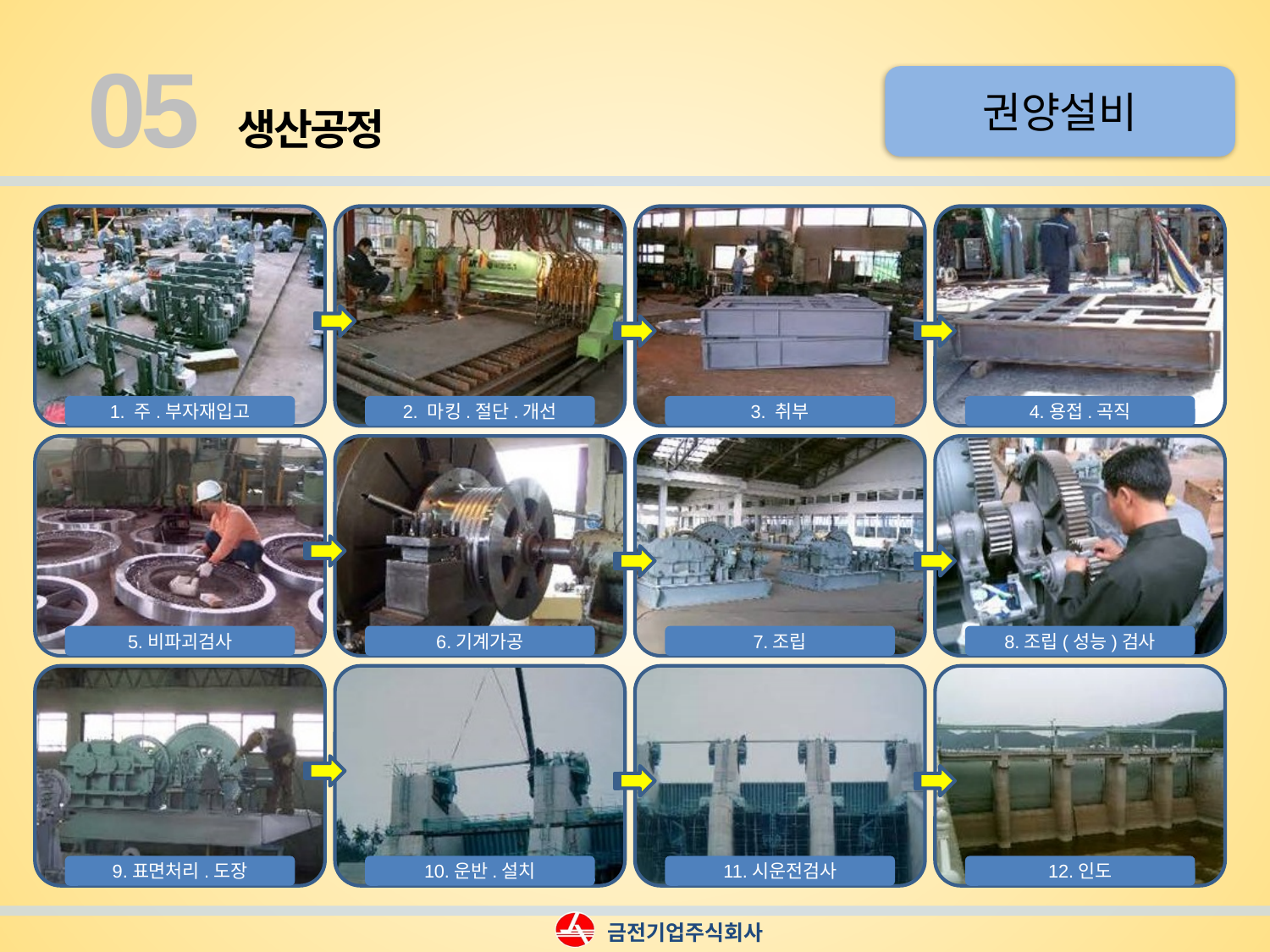

05
권양설비
생산공정

1. 주.부자재입고
2. 마킹.절단.개선
3. 취부
4.용접.곡직

5.비파괴검사
6.기계가공
7.조립
8.조립(성능)검사

9.표면처리.도장
10.운반.설치
11.시운전검사
12.인도

금전기업주식회사